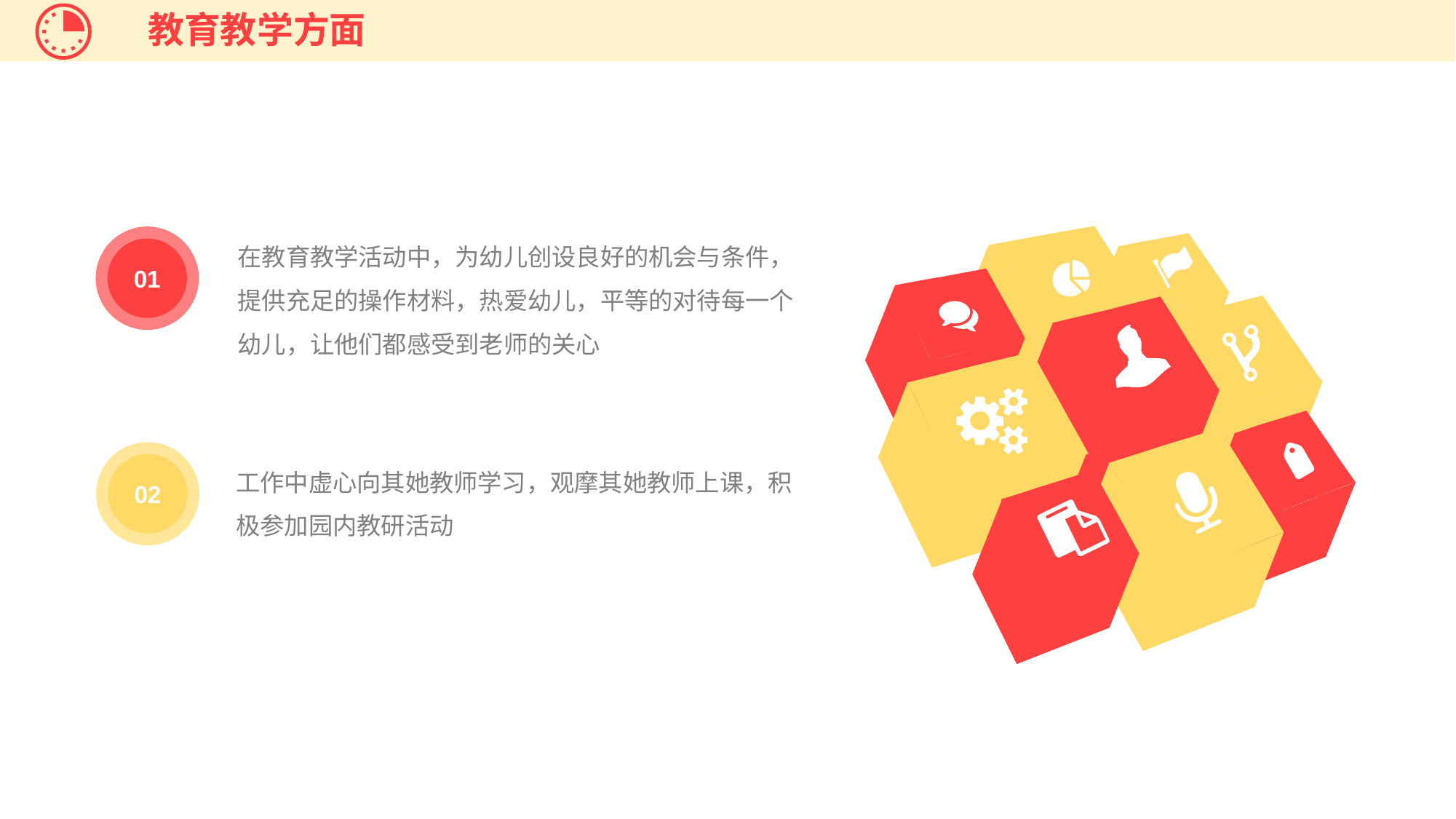

教育教学方面

在教育教学活动中，为幼儿创设良好的机会与条件，提供充足的操作材料，热爱幼儿，平等的对待每一个幼儿，让他们都感受到老师的关心

01

02

工作中虚心向其她教师学习，观摩其她教师上课，积极参加园内教研活动